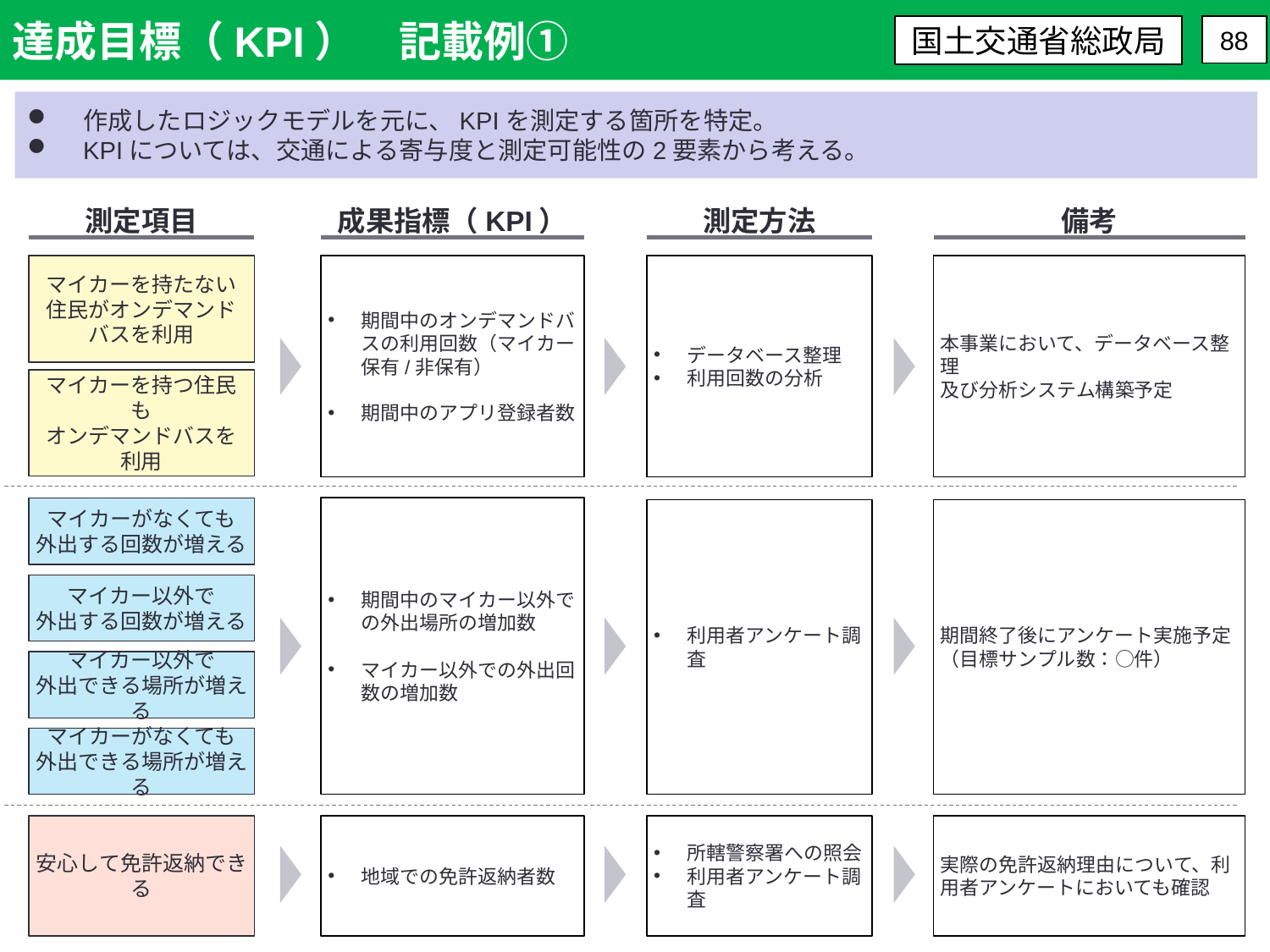

達成目標（KPI）　記載例①
国土交通省総政局
88

作成したロジックモデルを元に、KPIを測定する箇所を特定。
KPIについては、交通による寄与度と測定可能性の2要素から考える。
測定方法
備考
測定項目
成果指標（KPI）
本事業において、データベース整理
及び分析システム構築予定
期間中のオンデマンドバスの利用回数（マイカー保有/非保有）

期間中のアプリ登録者数
マイカーを持たない住民がオンデマンドバスを利用
データベース整理
利用回数の分析

マイカーを持つ住民も
オンデマンドバスを利用
期間中のマイカー以外での外出場所の増加数

マイカー以外での外出回数の増加数
マイカーがなくても
外出する回数が増える
利用者アンケート調査
期間終了後にアンケート実施予定（目標サンプル数：○件）
マイカー以外で
外出する回数が増える

マイカー以外で
外出できる場所が増える
マイカーがなくても
外出できる場所が増える
安心して免許返納できる
地域での免許返納者数
所轄警察署への照会
利用者アンケート調査
実際の免許返納理由について、利用者アンケートにおいても確認